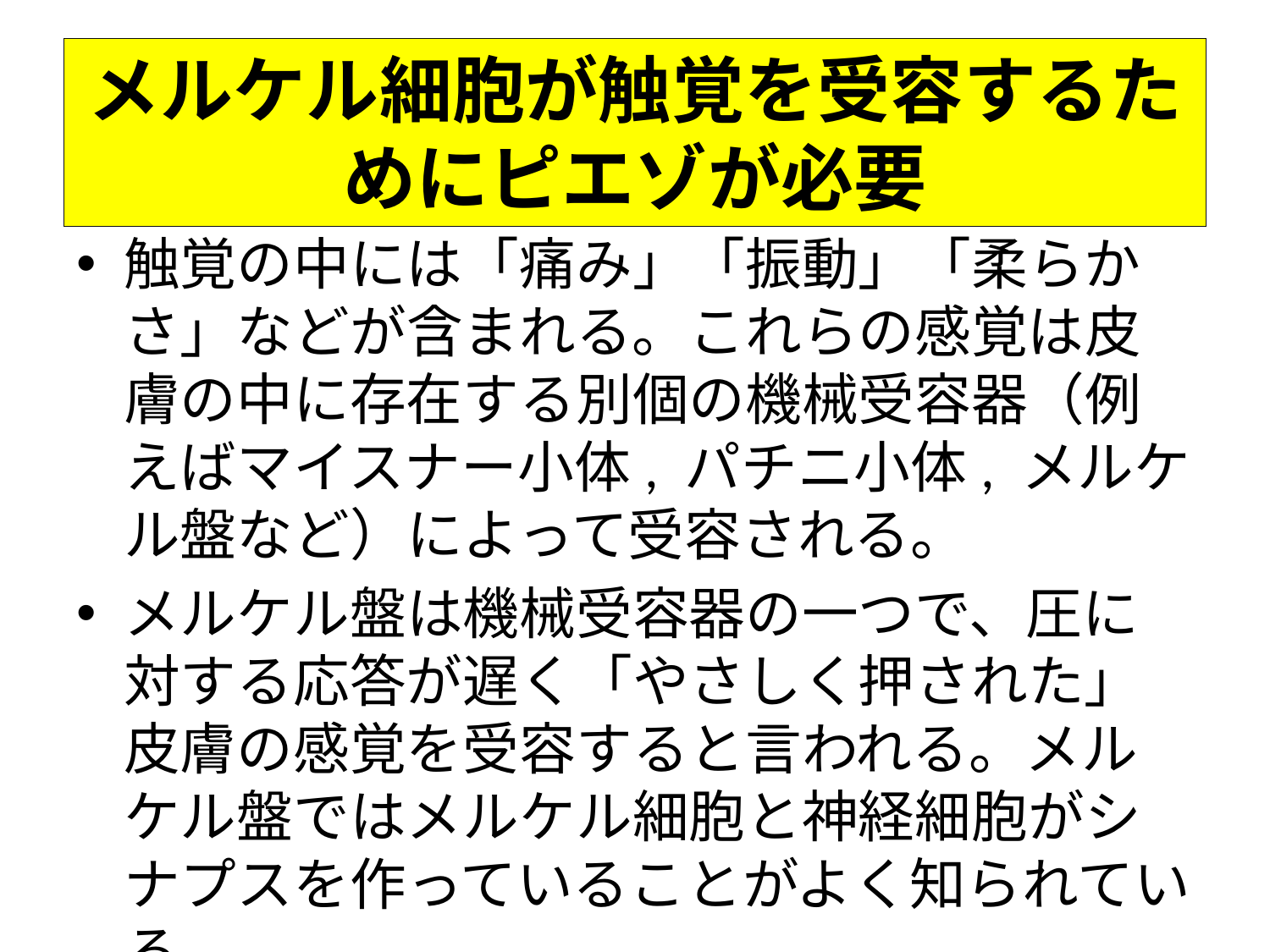

# メルケル細胞が触覚を受容するためにピエゾが必要
触覚の中には「痛み」「振動」「柔らかさ」などが含まれる。これらの感覚は皮膚の中に存在する別個の機械受容器（例えばマイスナー小体, パチニ小体, メルケル盤など）によって受容される。
メルケル盤は機械受容器の一つで、圧に対する応答が遅く「やさしく押された」皮膚の感覚を受容すると言われる。メルケル盤ではメルケル細胞と神経細胞がシナプスを作っていることがよく知られている。